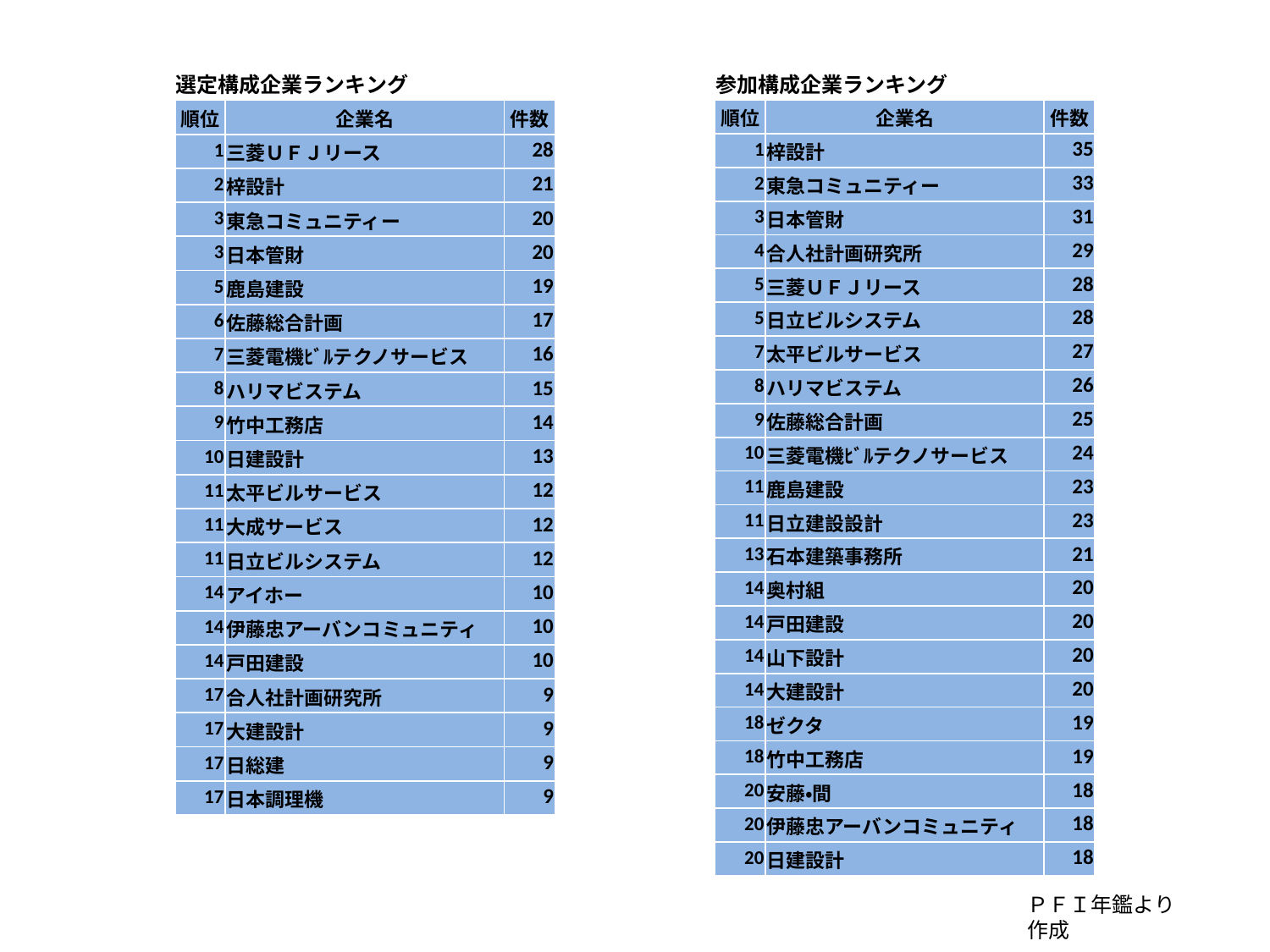

| 選定構成企業ランキング |  |  |
| --- | --- | --- |
| 順位 | 企業名 | 件数 |
| 1 | 三菱ＵＦＪリース | 28 |
| 2 | 梓設計 | 21 |
| 3 | 東急コミュニティー | 20 |
| 3 | 日本管財 | 20 |
| 5 | 鹿島建設 | 19 |
| 6 | 佐藤総合計画 | 17 |
| 7 | 三菱電機ﾋﾞﾙテクノサービス | 16 |
| 8 | ハリマビステム | 15 |
| 9 | 竹中工務店 | 14 |
| 10 | 日建設計 | 13 |
| 11 | 太平ビルサービス | 12 |
| 11 | 大成サービス | 12 |
| 11 | 日立ビルシステム | 12 |
| 14 | アイホー | 10 |
| 14 | 伊藤忠アーバンコミュニティ | 10 |
| 14 | 戸田建設 | 10 |
| 17 | 合人社計画研究所 | 9 |
| 17 | 大建設計 | 9 |
| 17 | 日総建 | 9 |
| 17 | 日本調理機 | 9 |
| 参加構成企業ランキング |  |  |
| --- | --- | --- |
| 順位 | 企業名 | 件数 |
| 1 | 梓設計 | 35 |
| 2 | 東急コミュニティー | 33 |
| 3 | 日本管財 | 31 |
| 4 | 合人社計画研究所 | 29 |
| 5 | 三菱ＵＦＪリース | 28 |
| 5 | 日立ビルシステム | 28 |
| 7 | 太平ビルサービス | 27 |
| 8 | ハリマビステム | 26 |
| 9 | 佐藤総合計画 | 25 |
| 10 | 三菱電機ﾋﾞﾙテクノサービス | 24 |
| 11 | 鹿島建設 | 23 |
| 11 | 日立建設設計 | 23 |
| 13 | 石本建築事務所 | 21 |
| 14 | 奥村組 | 20 |
| 14 | 戸田建設 | 20 |
| 14 | 山下設計 | 20 |
| 14 | 大建設計 | 20 |
| 18 | ゼクタ | 19 |
| 18 | 竹中工務店 | 19 |
| 20 | 安藤・間 | 18 |
| 20 | 伊藤忠アーバンコミュニティ | 18 |
| 20 | 日建設計 | 18 |
ＰＦＩ年鑑より作成